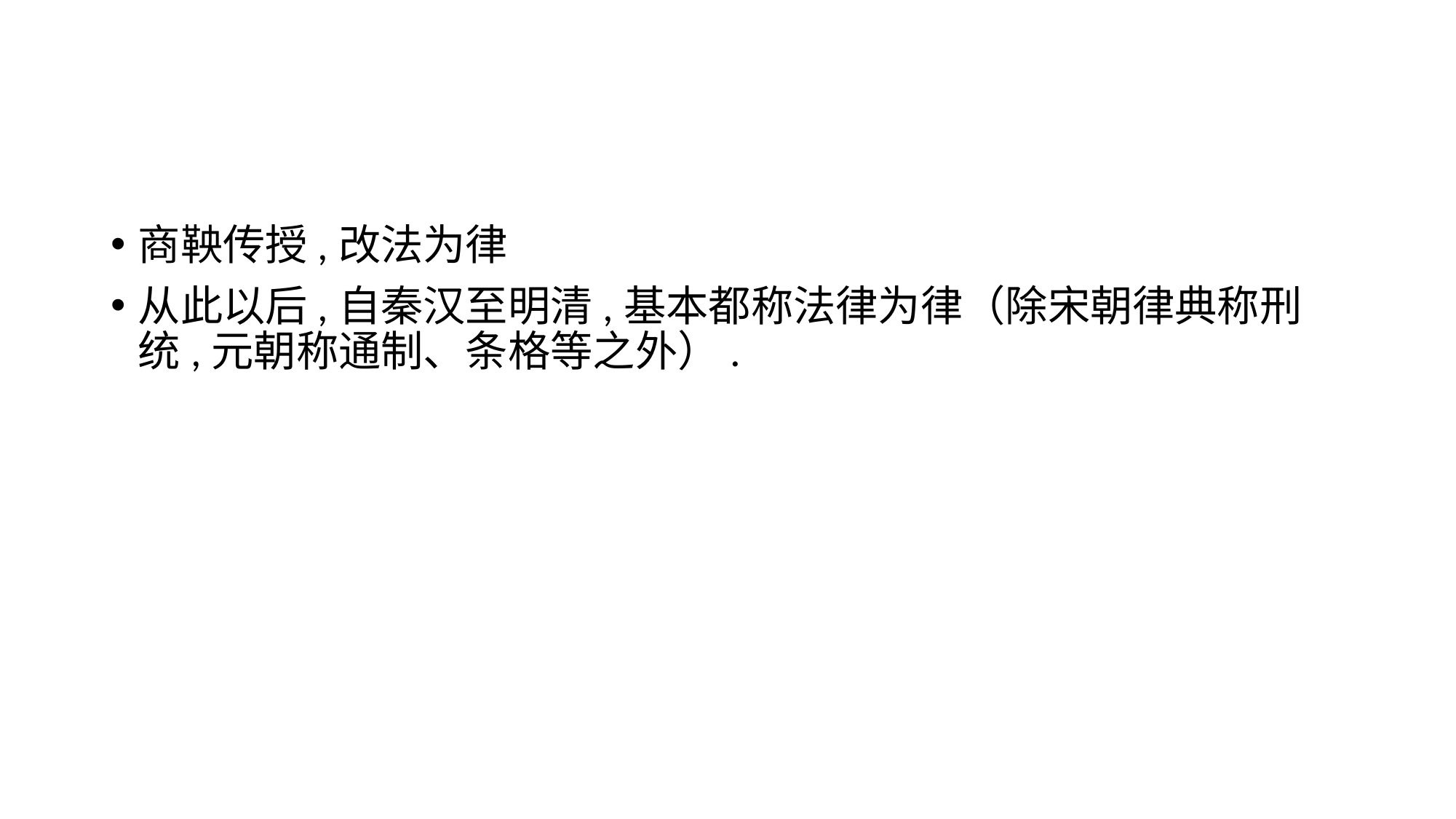

#
商鞅传授,改法为律
从此以后,自秦汉至明清,基本都称法律为律（除宋朝律典称刑统,元朝称通制、条格等之外）.